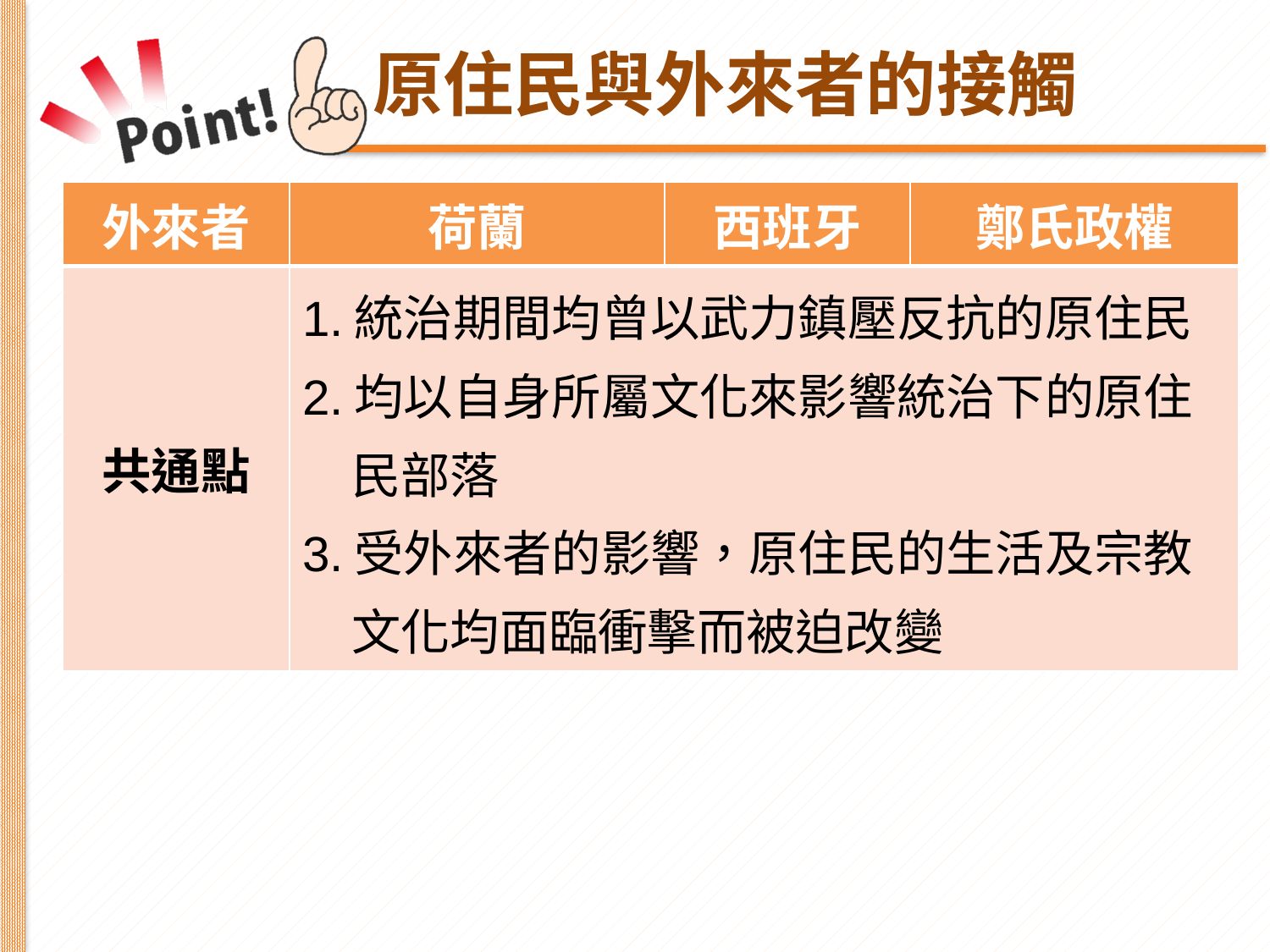

# 原住民與外來者的接觸
| 外來者 | 荷蘭 | 西班牙 | 鄭氏政權 |
| --- | --- | --- | --- |
| 共通點 | 1.統治期間均曾以武力鎮壓反抗的原住民 2.均以自身所屬文化來影響統治下的原住民部落 3.受外來者的影響，原住民的生活及宗教文化均面臨衝擊而被迫改變 |  |  |